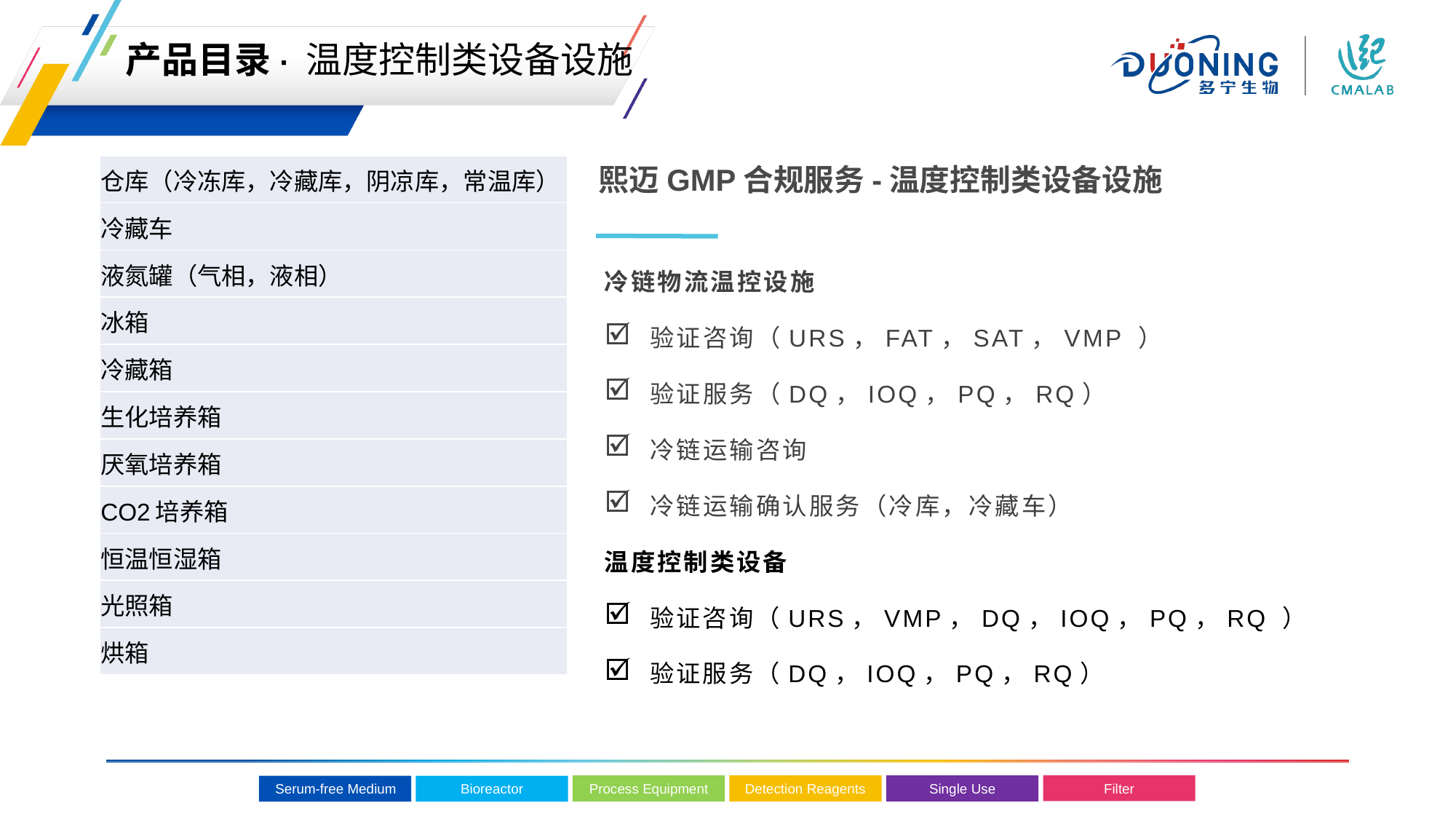

产品目录· 温度控制类设备设施
| 仓库（冷冻库，冷藏库，阴凉库，常温库） |
| --- |
| 冷藏车 |
| 液氮罐（气相，液相） |
| 冰箱 |
| 冷藏箱 |
| 生化培养箱 |
| 厌氧培养箱 |
| CO2培养箱 |
| 恒温恒湿箱 |
| 光照箱 |
| 烘箱 |
熙迈GMP合规服务-温度控制类设备设施

冷链物流温控设施
验证咨询（URS，FAT，SAT，VMP ）
验证服务（DQ，IOQ，PQ，RQ）
冷链运输咨询
冷链运输确认服务（冷库，冷藏车）
温度控制类设备
验证咨询（URS，VMP，DQ，IOQ，PQ，RQ ）
验证服务（DQ，IOQ，PQ，RQ）